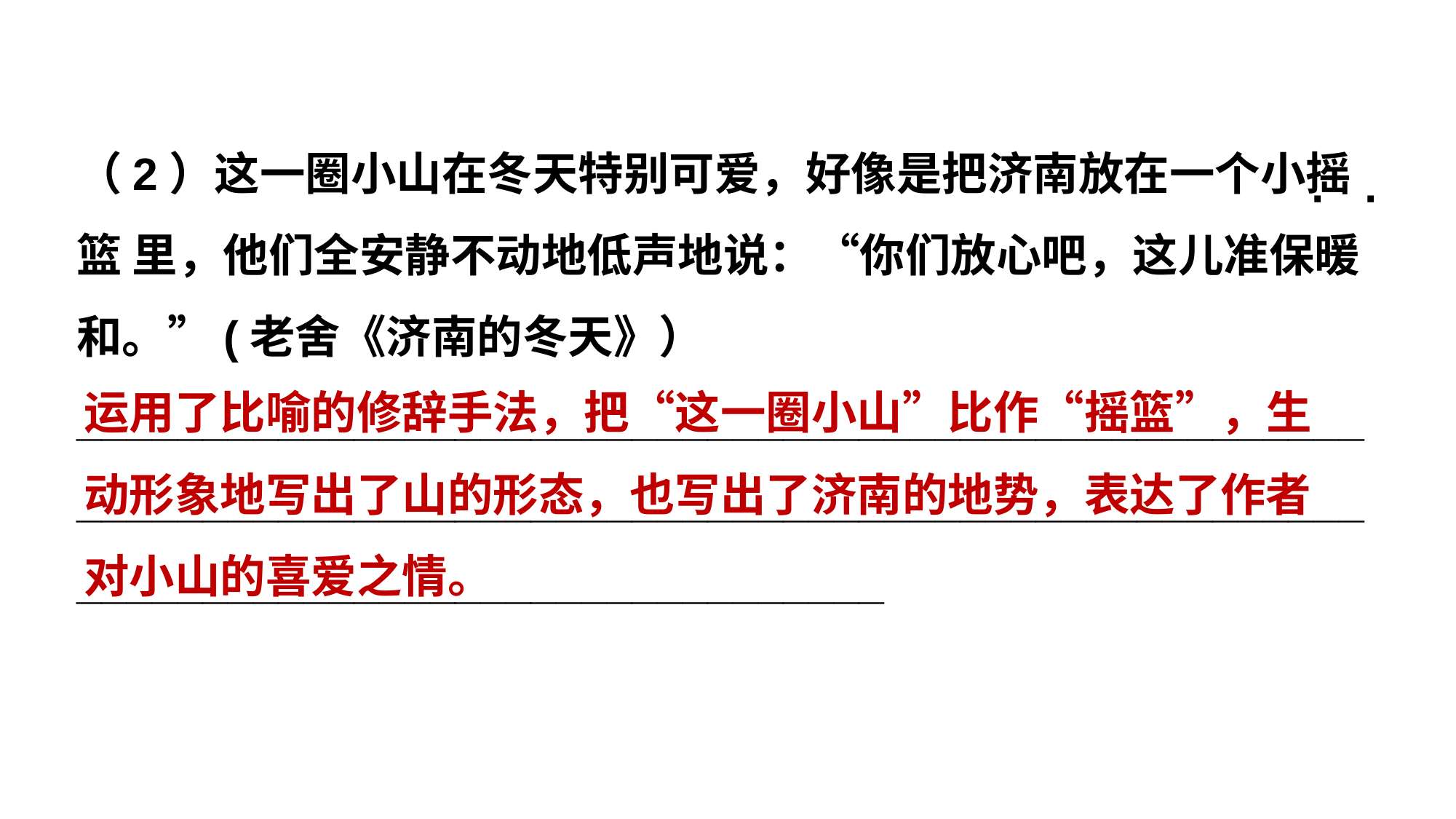

（2）这一圈小山在冬天特别可爱，好像是把济南放在一个小摇篮 里，他们全安静不动地低声地说：“你们放心吧，这儿准保暖和。”(老舍《济南的冬天》） ______________________________________________________________________________________________________________________________________
·   ·
运用了比喻的修辞手法，把“这一圈小山”比作“摇篮”，生动形象地写出了山的形态，也写出了济南的地势，表达了作者对小山的喜爱之情。